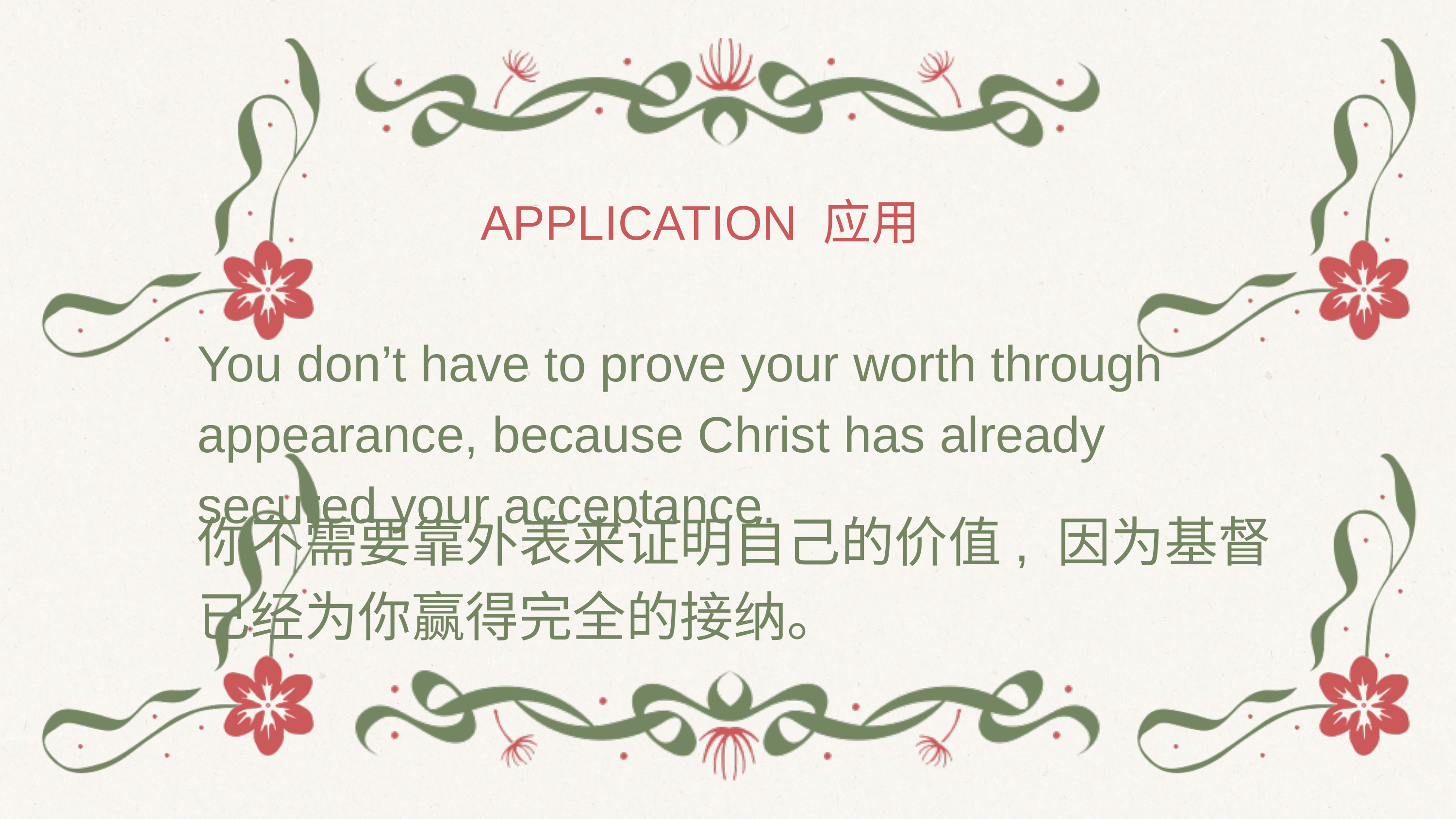

APPLICATION 应用
You don’t have to prove your worth through appearance, because Christ has already secured your acceptance.

你不需要靠外表来证明自己的价值, 因为基督已经为你赢得完全的接纳。